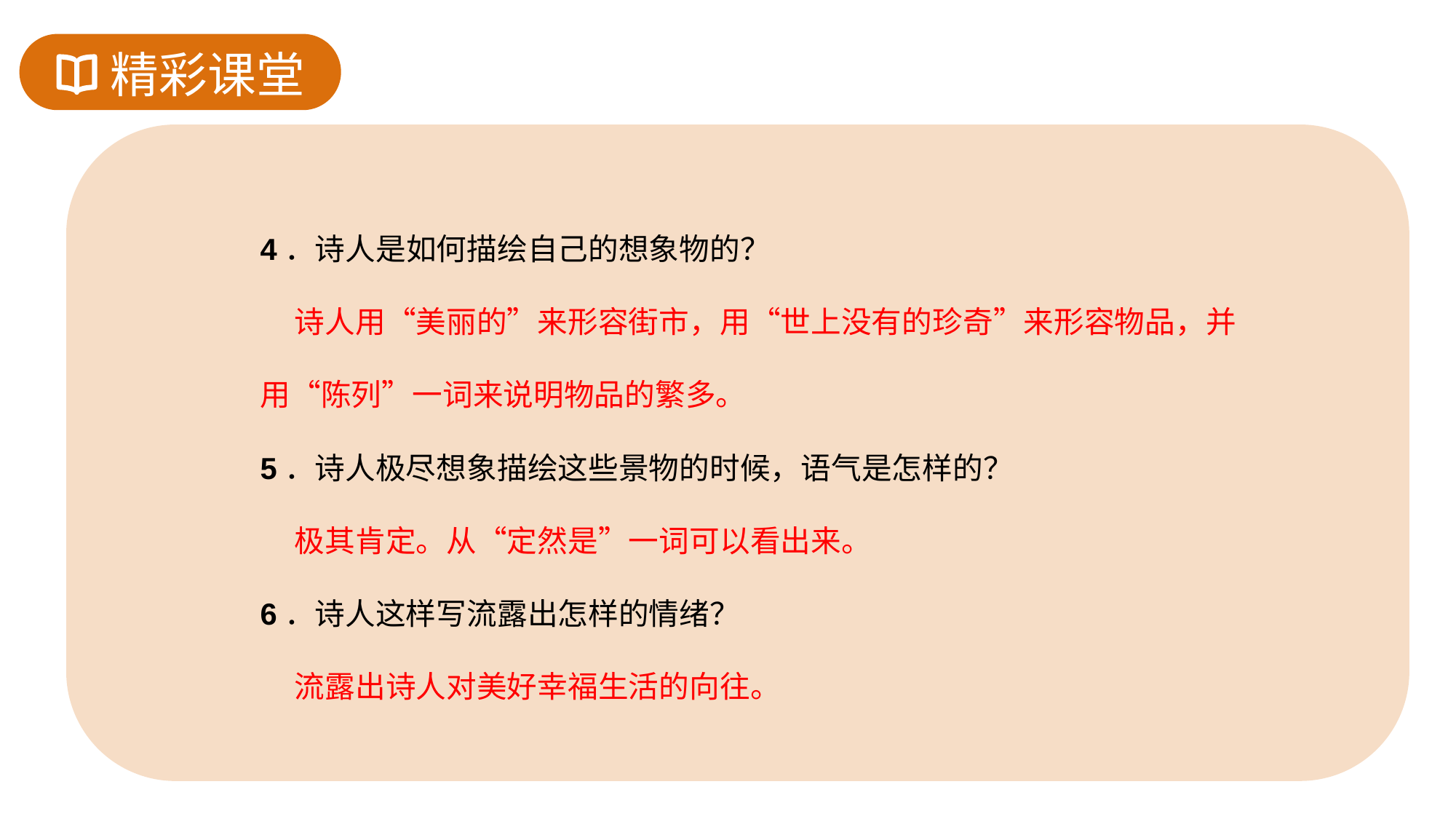

精彩课堂

4．诗人是如何描绘自己的想象物的？
    诗人用“美丽的”来形容街市，用“世上没有的珍奇”来形容物品，并用“陈列”一词来说明物品的繁多。
5．诗人极尽想象描绘这些景物的时候，语气是怎样的？
    极其肯定。从“定然是”一词可以看出来。
6．诗人这样写流露出怎样的情绪？
    流露出诗人对美好幸福生活的向往。